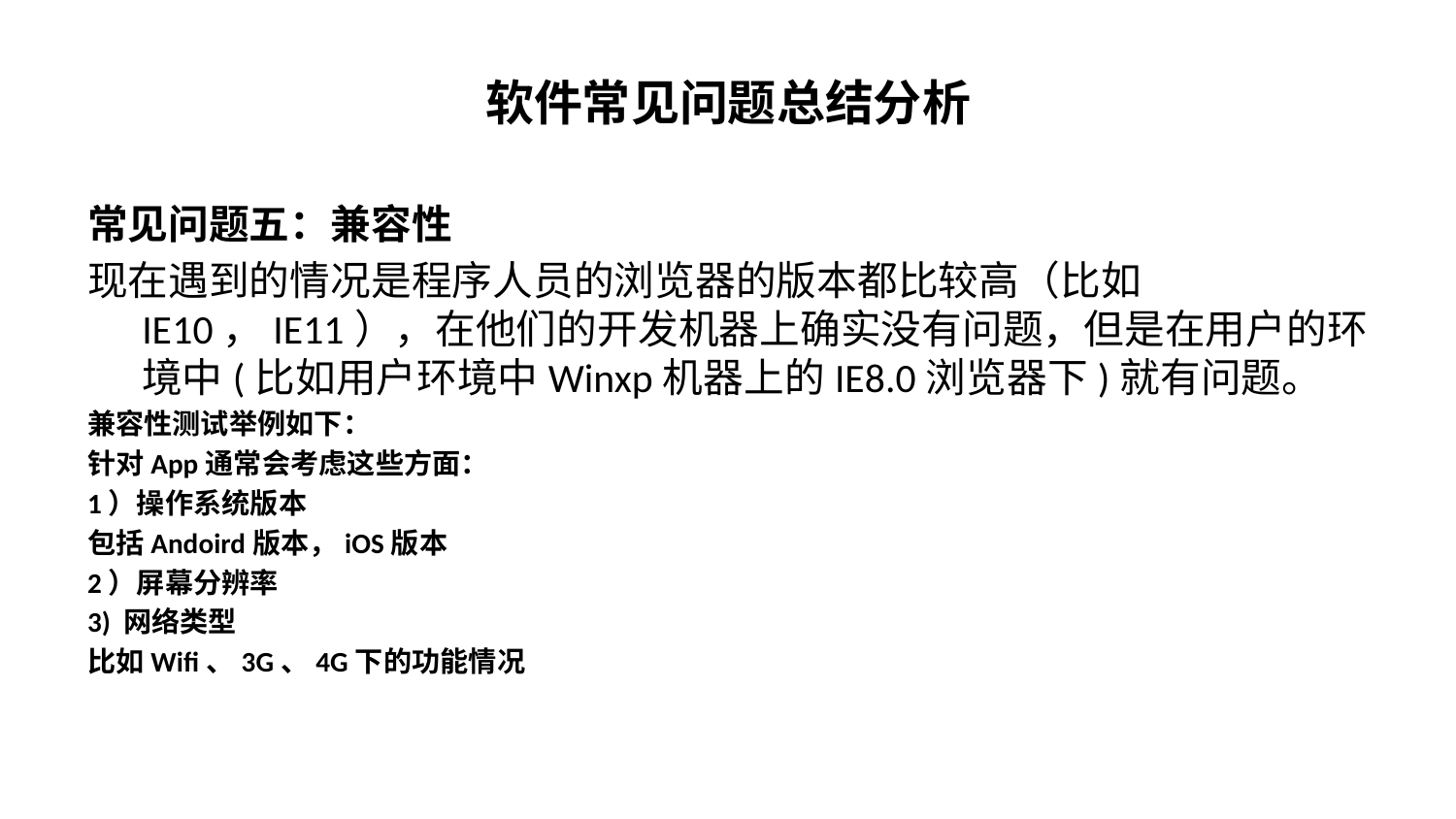

# 软件常见问题总结分析
常见问题五：兼容性
现在遇到的情况是程序人员的浏览器的版本都比较高（比如IE10，IE11），在他们的开发机器上确实没有问题，但是在用户的环境中(比如用户环境中Winxp机器上的IE8.0浏览器下)就有问题。
兼容性测试举例如下：
针对App通常会考虑这些方面：
1）操作系统版本
包括Andoird版本，iOS版本
2）屏幕分辨率
3) 网络类型
比如Wifi、3G、4G下的功能情况